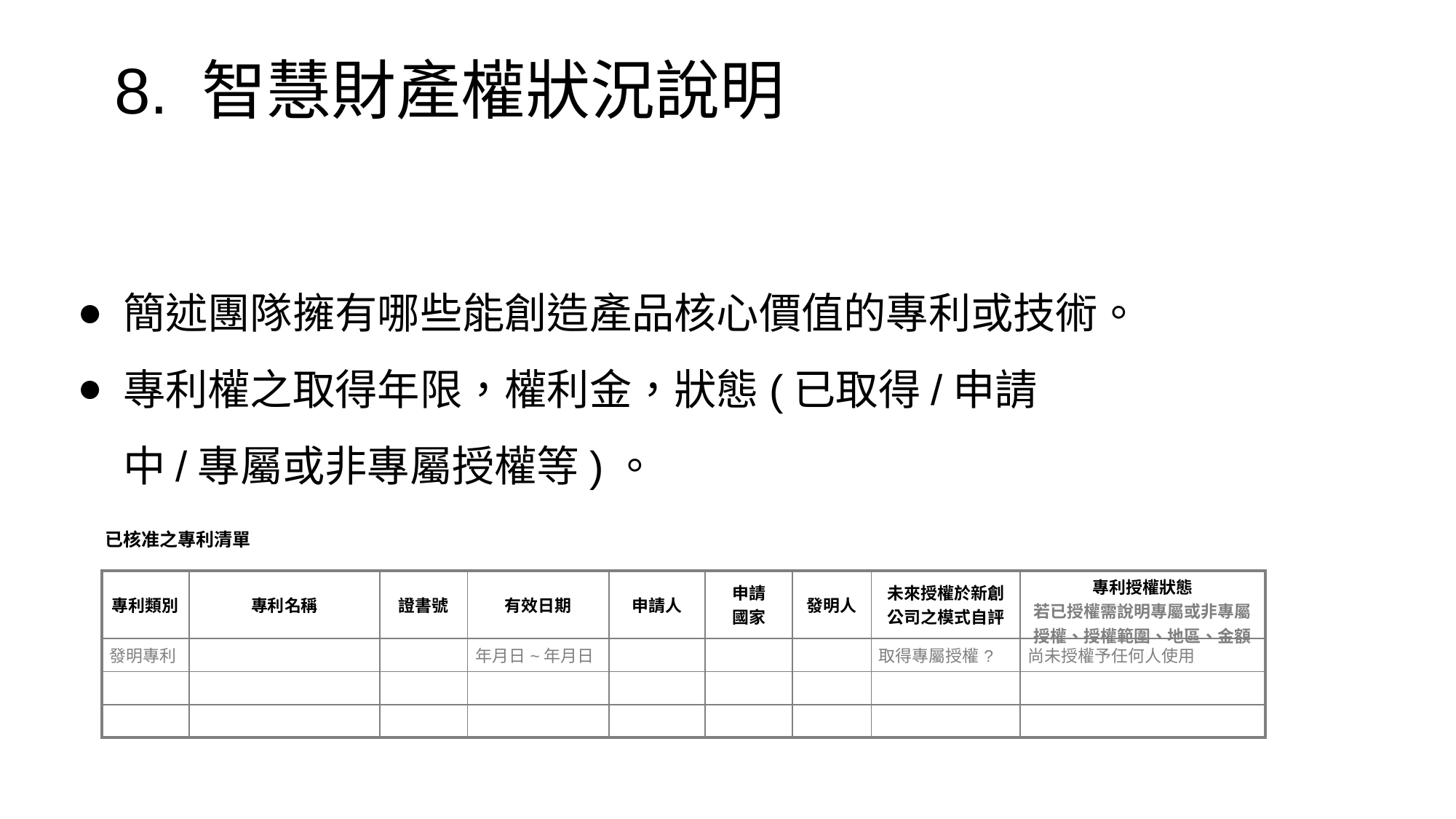

# 8. 智慧財產權狀況說明
簡述團隊擁有哪些能創造產品核心價值的專利或技術。
專利權之取得年限，權利金，狀態(已取得/申請中/專屬或非專屬授權等)。

已核准之專利清單
| 專利類別 | 專利名稱 | 證書號 | 有效日期 | 申請人 | 申請 國家 | 發明人 | 未來授權於新創公司之模式自評 | 專利授權狀態 若已授權需說明專屬或非專屬授權、授權範圍、地區、金額 |
| --- | --- | --- | --- | --- | --- | --- | --- | --- |
| 發明專利 |  |  | 年月日~年月日 |  |  |  | 取得專屬授權? | 尚未授權予任何人使用 |
|  |  |  |  |  |  |  |  |  |
|  |  |  |  |  |  |  |  |  |